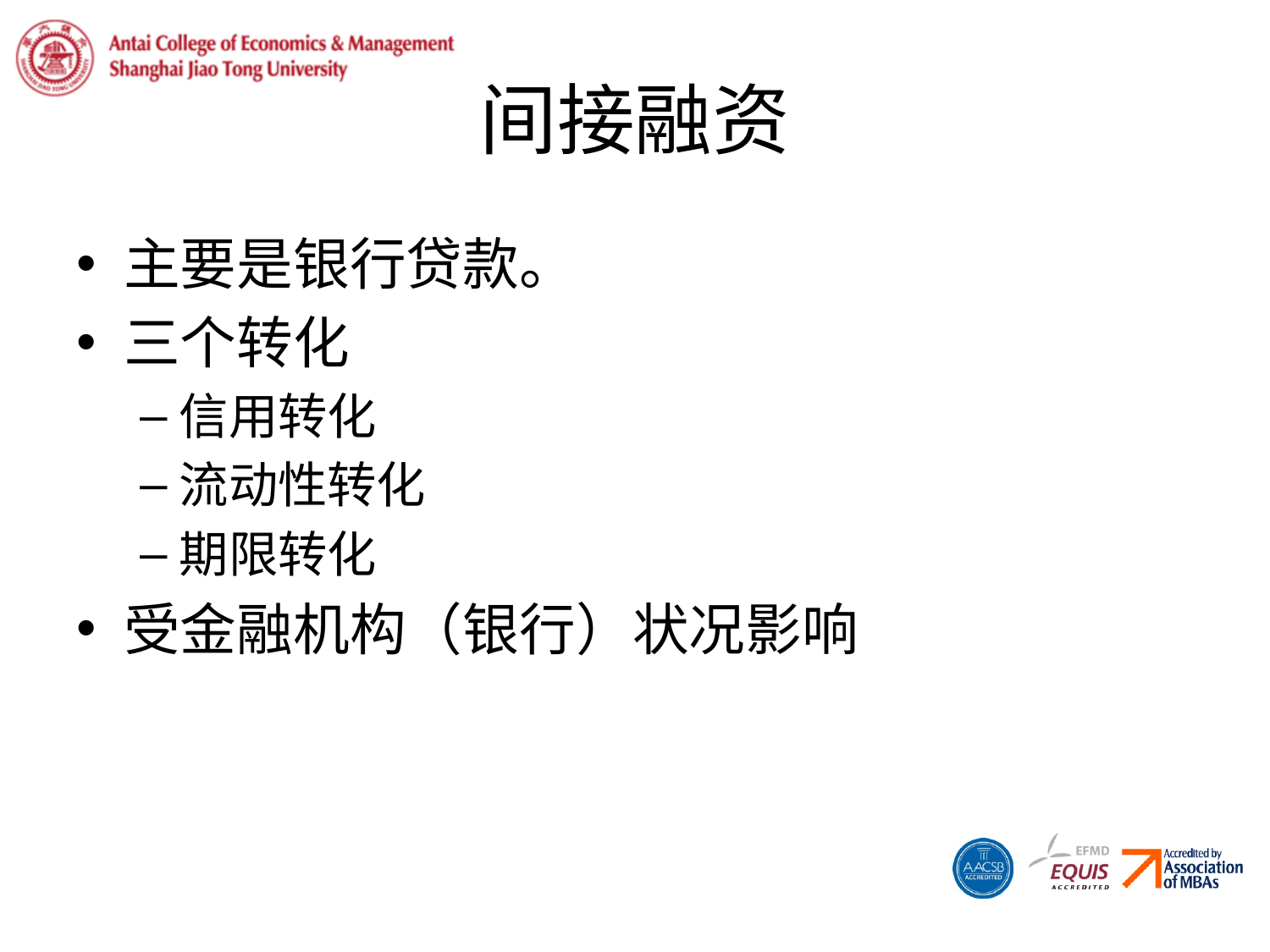

# 间接融资
主要是银行贷款。
三个转化
信用转化
流动性转化
期限转化
受金融机构（银行）状况影响